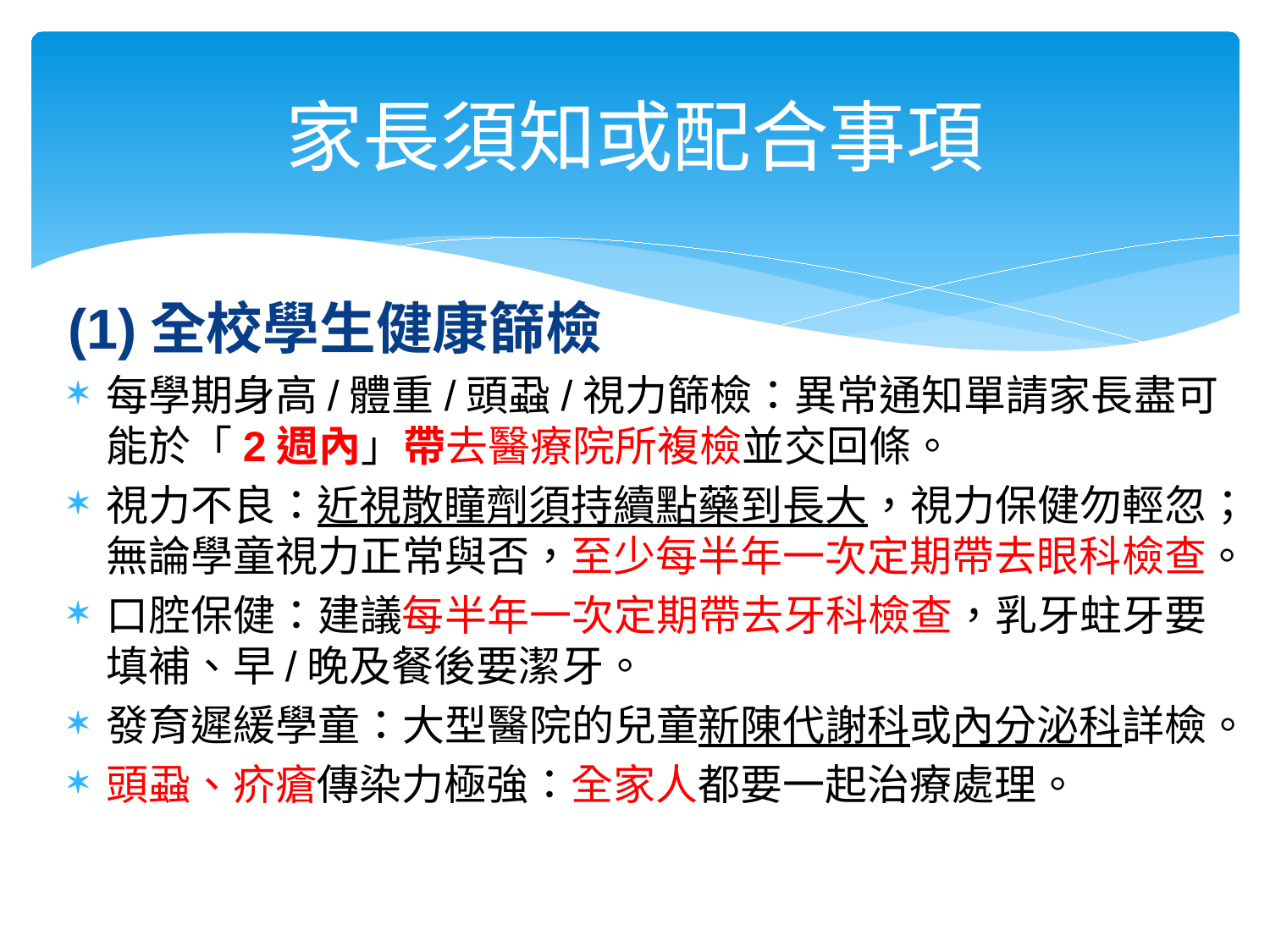

# 家長須知或配合事項
(1)全校學生健康篩檢
每學期身高/體重/頭蝨/視力篩檢：異常通知單請家長盡可能於「2週內」帶去醫療院所複檢並交回條。
視力不良：近視散瞳劑須持續點藥到長大，視力保健勿輕忽；無論學童視力正常與否，至少每半年一次定期帶去眼科檢查。
口腔保健：建議每半年一次定期帶去牙科檢查，乳牙蛀牙要填補、早/晚及餐後要潔牙。
發育遲緩學童：大型醫院的兒童新陳代謝科或內分泌科詳檢。
頭蝨、疥瘡傳染力極強：全家人都要一起治療處理。